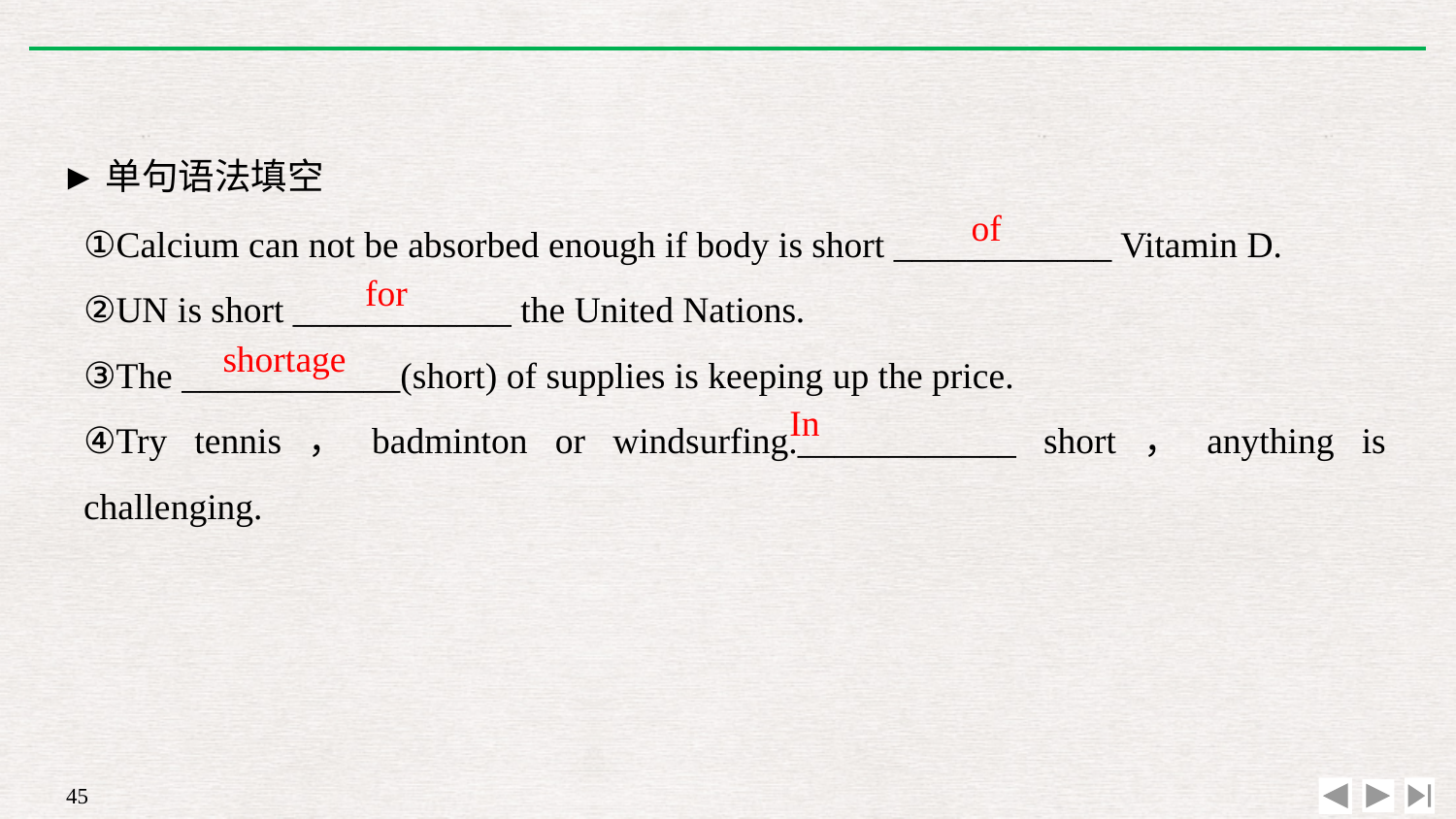

►单句语法填空
①Calcium can not be absorbed enough if body is short ____________ Vitamin D.
②UN is short ____________ the United Nations.
③The ____________(short) of supplies is keeping up the price.
④Try tennis，badminton or windsurfing.____________ short，anything is challenging.
of
for
shortage
In